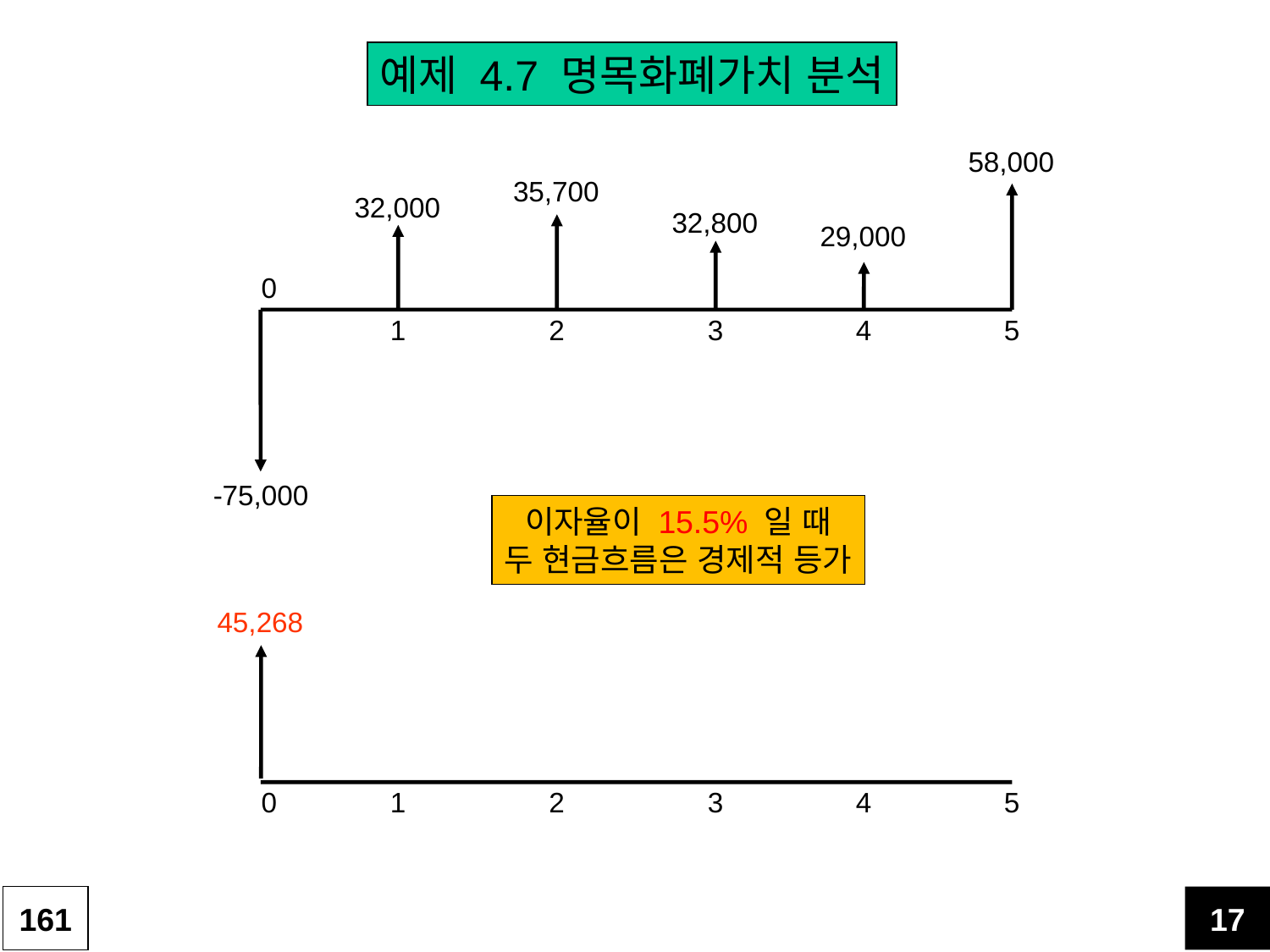

예제 4.7 명목화폐가치 분석
58,000
35,700
32,000

32,800
29,000

0
1
2
3
4
5

-75,000
이자율이 15.5% 일 때
두 현금흐름은 경제적 등가
45,268

0
1
2
3
4
5

161
17